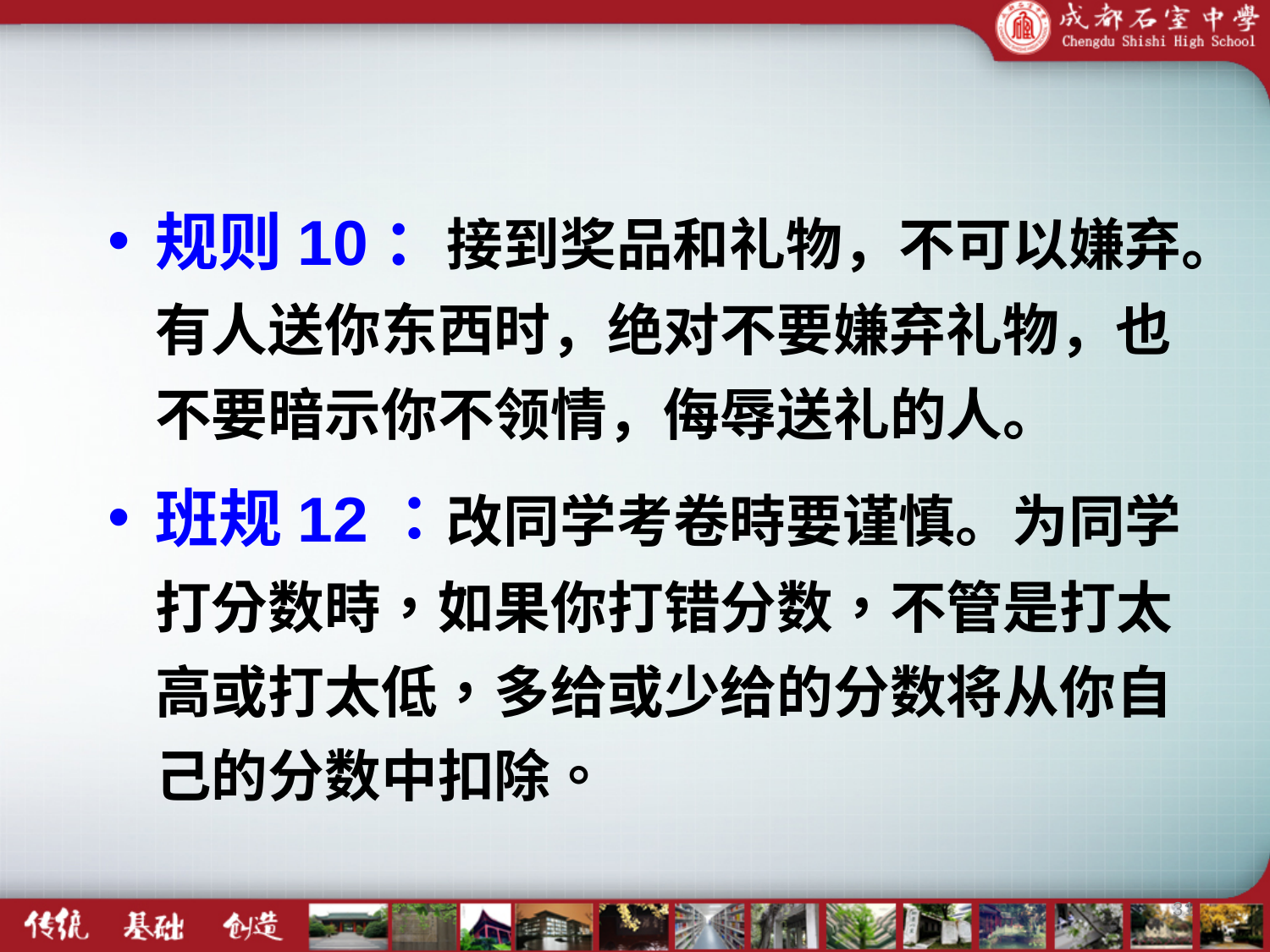

规则10：接到奖品和礼物，不可以嫌弃。有人送你东西时，绝对不要嫌弃礼物，也不要暗示你不领情，侮辱送礼的人。
班规12：改同学考卷時要谨慎。为同学打分数時，如果你打错分数，不管是打太高或打太低，多给或少给的分数将从你自己的分数中扣除。
31